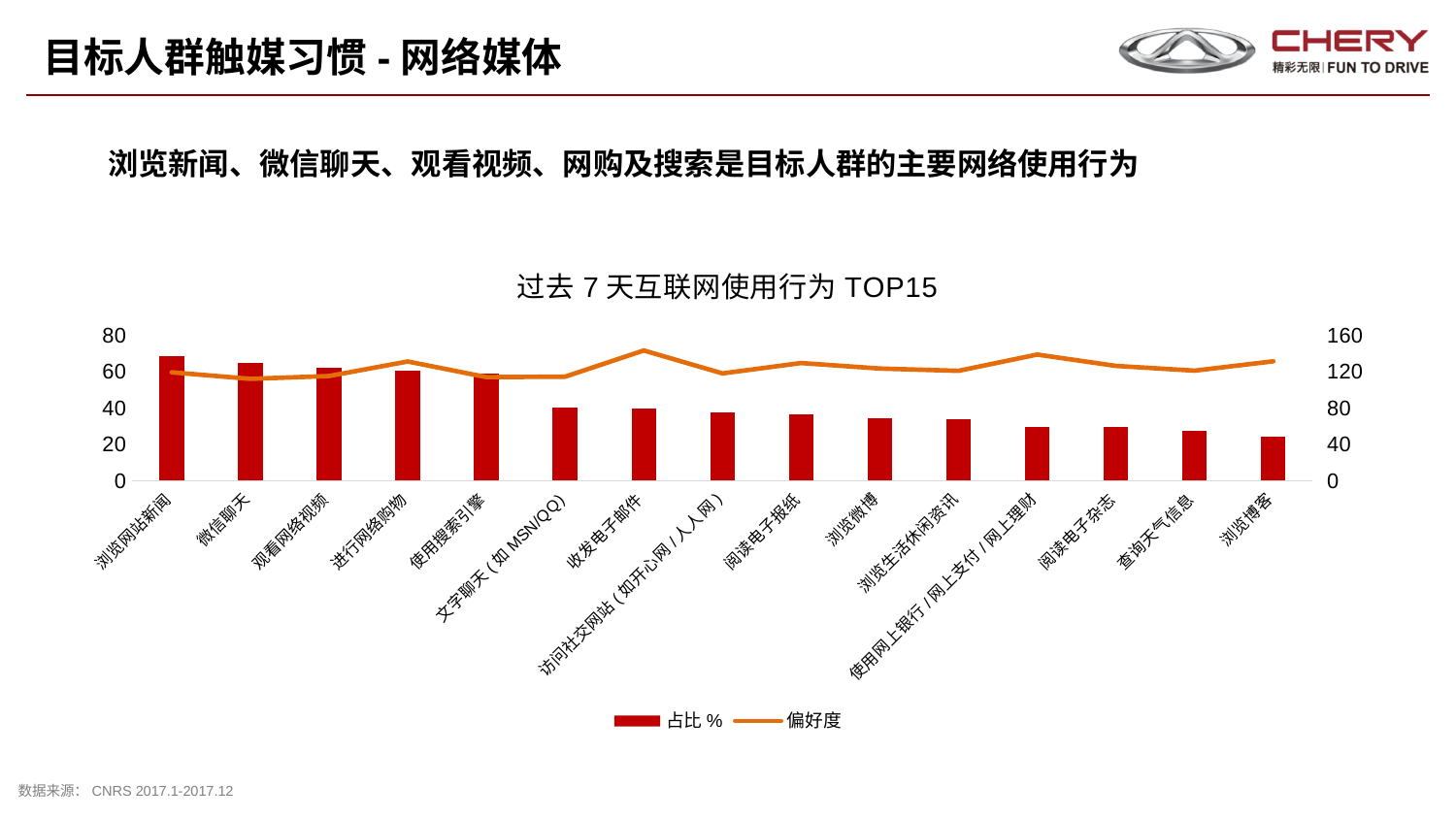

目标人群触媒习惯-网络媒体
浏览新闻、微信聊天、观看视频、网购及搜索是目标人群的主要网络使用行为

### Chart: 过去7天互联网使用行为TOP15

| Category | 占比% | 偏好度 |
|---|---|---|
| 浏览网站新闻  | 68.3 | 119.1 |
| 微信聊天  | 64.8 | 111.9 |
| 观看网络视频  | 61.9 | 115.0 |
| 进行网络购物  | 60.5 | 131.0 |
| 使用搜索引擎  | 58.8 | 113.8 |
| 文字聊天(如MSN/QQ)  | 40.0 | 114.3 |
| 收发电子邮件  | 39.4 | 143.1 |
| 访问社交网站(如开心网/人人网)  | 37.6 | 117.9 |
| 阅读电子报纸  | 36.3 | 129.3 |
| 浏览微博  | 34.1 | 123.2 |
| 浏览生活休闲资讯  | 33.9 | 120.7 |
| 使用网上银行/网上支付/网上理财  | 29.7 | 138.6 |
| 阅读电子杂志  | 29.5 | 126.1 |
| 查询天气信息  | 27.4 | 120.9 |
| 浏览博客  | 24.4 | 131.2 |
数据来源：CNRS 2017.1-2017.12